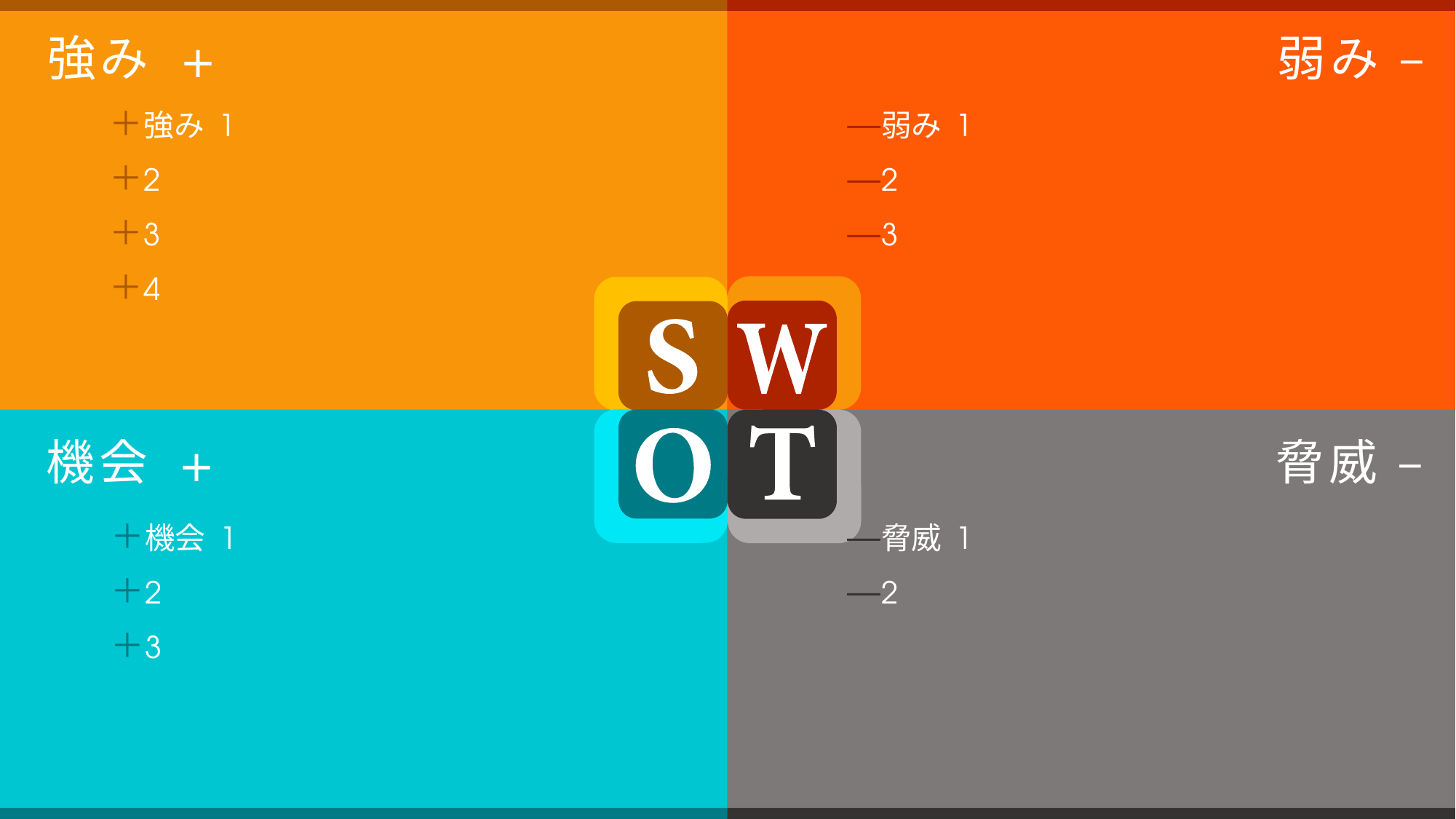

強み +
弱み –
強み 1
2
3
4
弱み 1
2
3

機会 +
脅威 –

機会 1
2
3
脅威 1
2